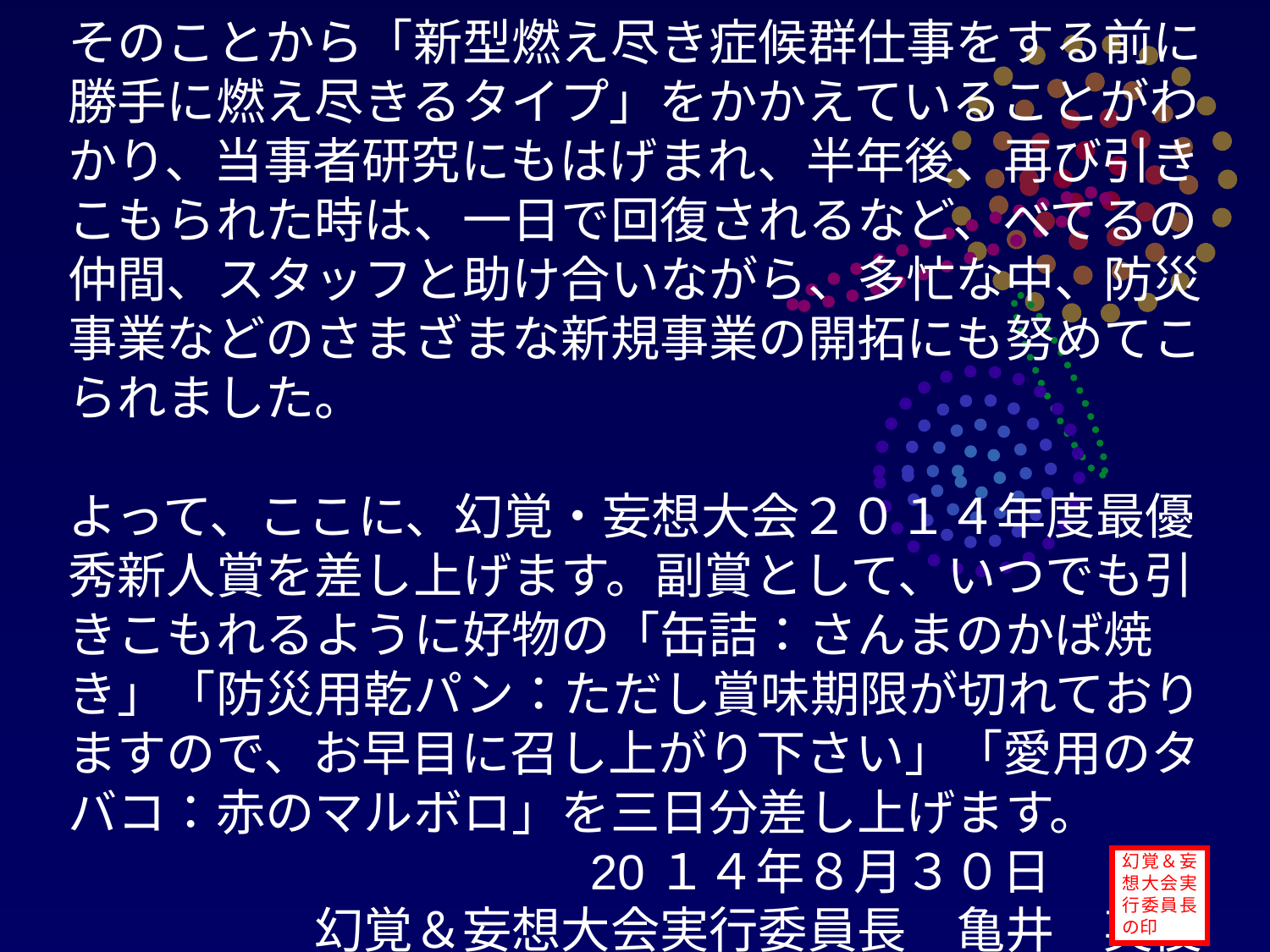

そのことから「新型燃え尽き症候群仕事をする前に勝手に燃え尽きるタイプ」をかかえていることがわかり、当事者研究にもはげまれ、半年後、再び引きこもられた時は、一日で回復されるなど、べてるの仲間、スタッフと助け合いながら、多忙な中、防災事業などのさまざまな新規事業の開拓にも努めてこられました。

よって、ここに、幻覚・妄想大会２０１４年度最優秀新人賞を差し上げます。副賞として、いつでも引きこもれるように好物の「缶詰：さんまのかば焼き」「防災用乾パン：ただし賞味期限が切れておりますので、お早目に召し上がり下さい」「愛用のタバコ：赤のマルボロ」を三日分差し上げます。
20１４年８月３０日
　　　　　幻覚＆妄想大会実行委員長　亀井　英俊
幻覚＆妄想大会実行委員長の印